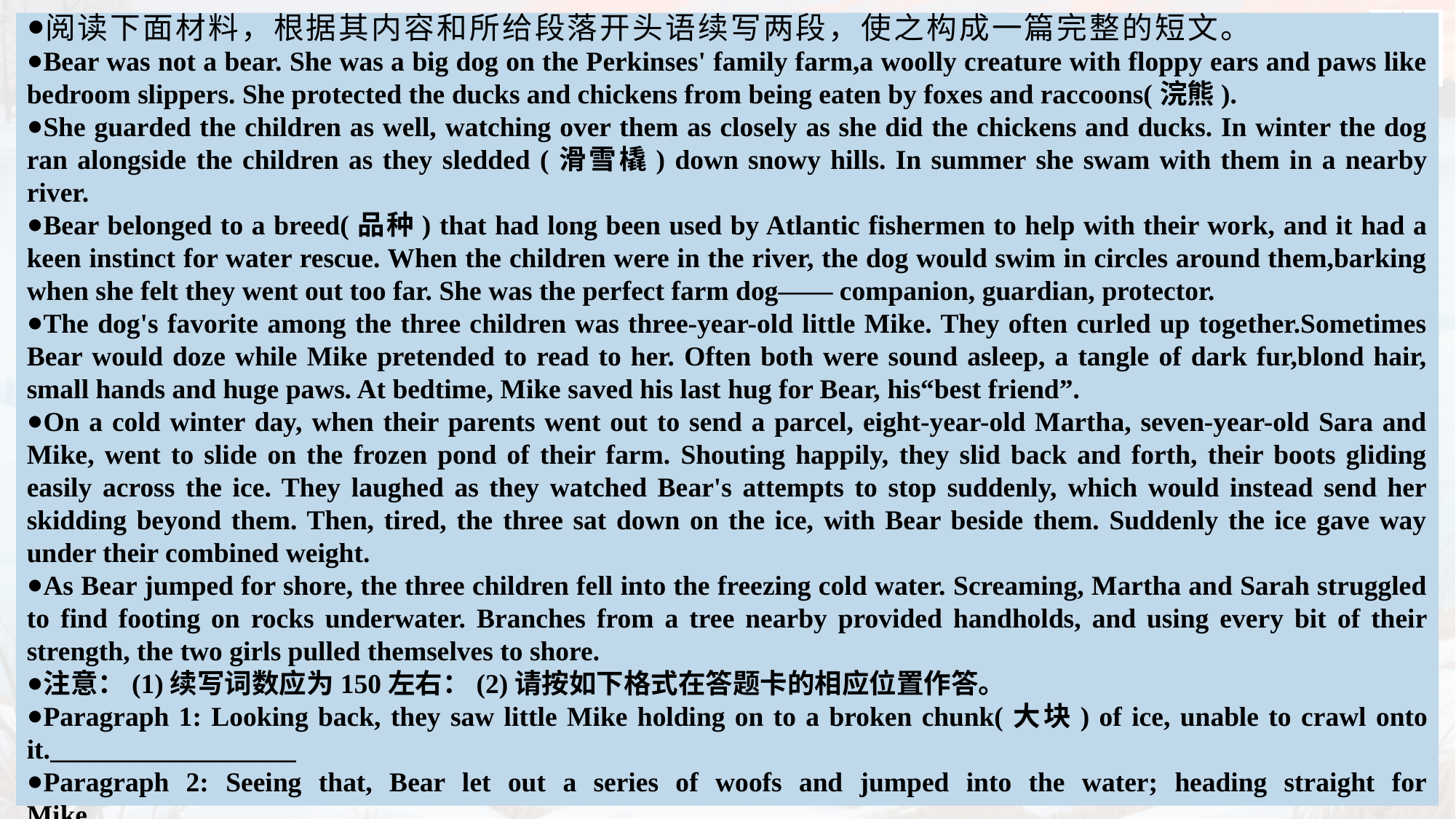

阅读下面材料，根据其内容和所给段落开头语续写两段，使之构成一篇完整的短文。
Bear was not a bear. She was a big dog on the Perkinses' family farm,a woolly creature with floppy ears and paws like bedroom slippers. She protected the ducks and chickens from being eaten by foxes and raccoons(浣熊).
She guarded the children as well, watching over them as closely as she did the chickens and ducks. In winter the dog ran alongside the children as they sledded (滑雪橇) down snowy hills. In summer she swam with them in a nearby river.
Bear belonged to a breed(品种) that had long been used by Atlantic fishermen to help with their work, and it had a keen instinct for water rescue. When the children were in the river, the dog would swim in circles around them,barking when she felt they went out too far. She was the perfect farm dog—— companion, guardian, protector.
The dog's favorite among the three children was three-year-old little Mike. They often curled up together.Sometimes Bear would doze while Mike pretended to read to her. Often both were sound asleep, a tangle of dark fur,blond hair, small hands and huge paws. At bedtime, Mike saved his last hug for Bear, his“best friend”.
On a cold winter day, when their parents went out to send a parcel, eight-year-old Martha, seven-year-old Sara and Mike, went to slide on the frozen pond of their farm. Shouting happily, they slid back and forth, their boots gliding easily across the ice. They laughed as they watched Bear's attempts to stop suddenly, which would instead send her skidding beyond them. Then, tired, the three sat down on the ice, with Bear beside them. Suddenly the ice gave way under their combined weight.
As Bear jumped for shore, the three children fell into the freezing cold water. Screaming, Martha and Sarah struggled to find footing on rocks underwater. Branches from a tree nearby provided handholds, and using every bit of their strength, the two girls pulled themselves to shore.
注意：(1)续写词数应为150左右：(2)请按如下格式在答题卡的相应位置作答。
Paragraph 1: Looking back, they saw little Mike holding on to a broken chunk(大块) of ice, unable to crawl onto it.__________________
Paragraph 2: Seeing that, Bear let out a series of woofs and jumped into the water; heading straight for Mike._________________________